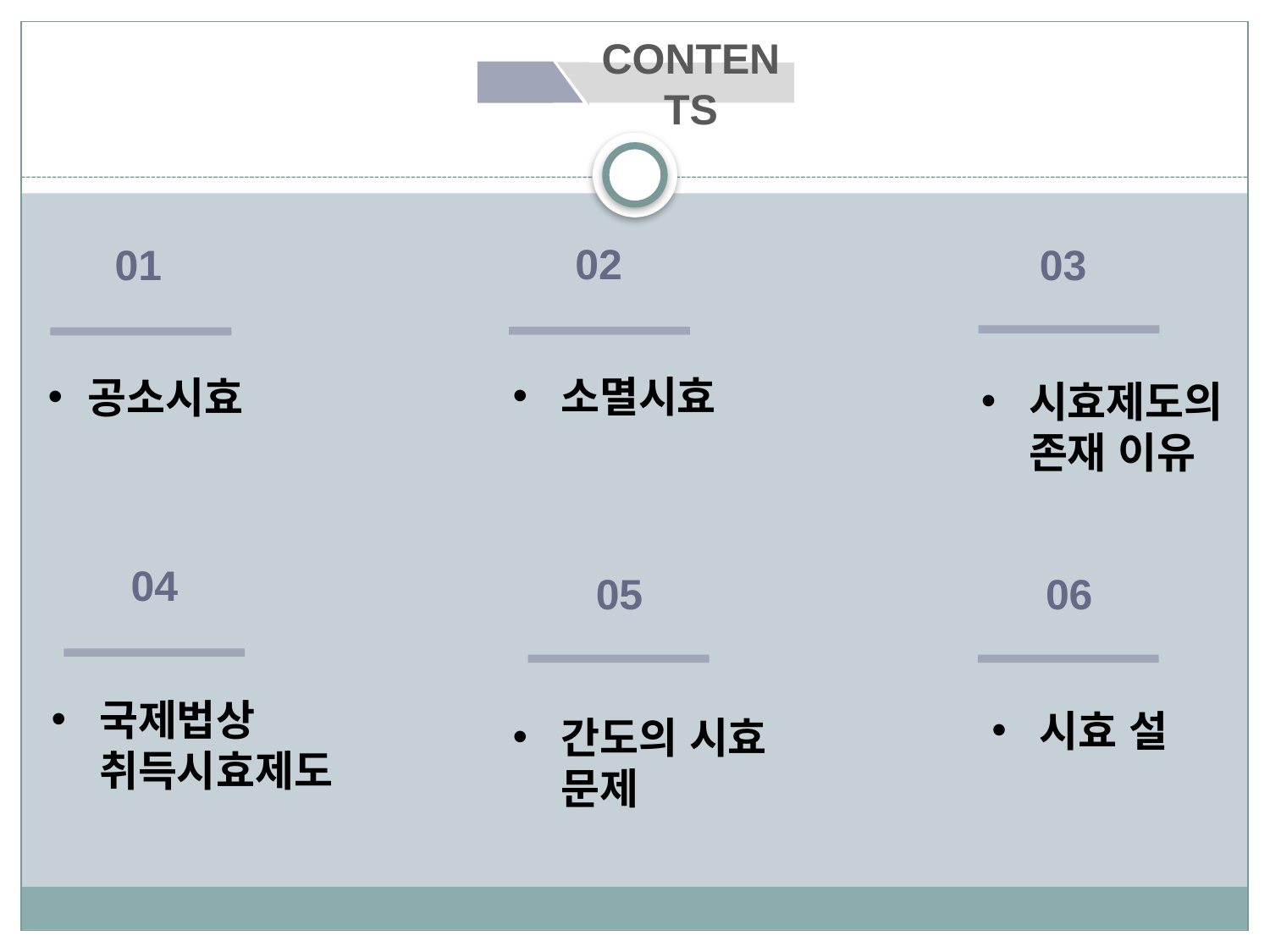

CONTENTS

02
01
03

소멸시효
공소시효
시효제도의 존재 이유
04
05
06

국제법상 취득시효제도
시효 설
간도의 시효 문제